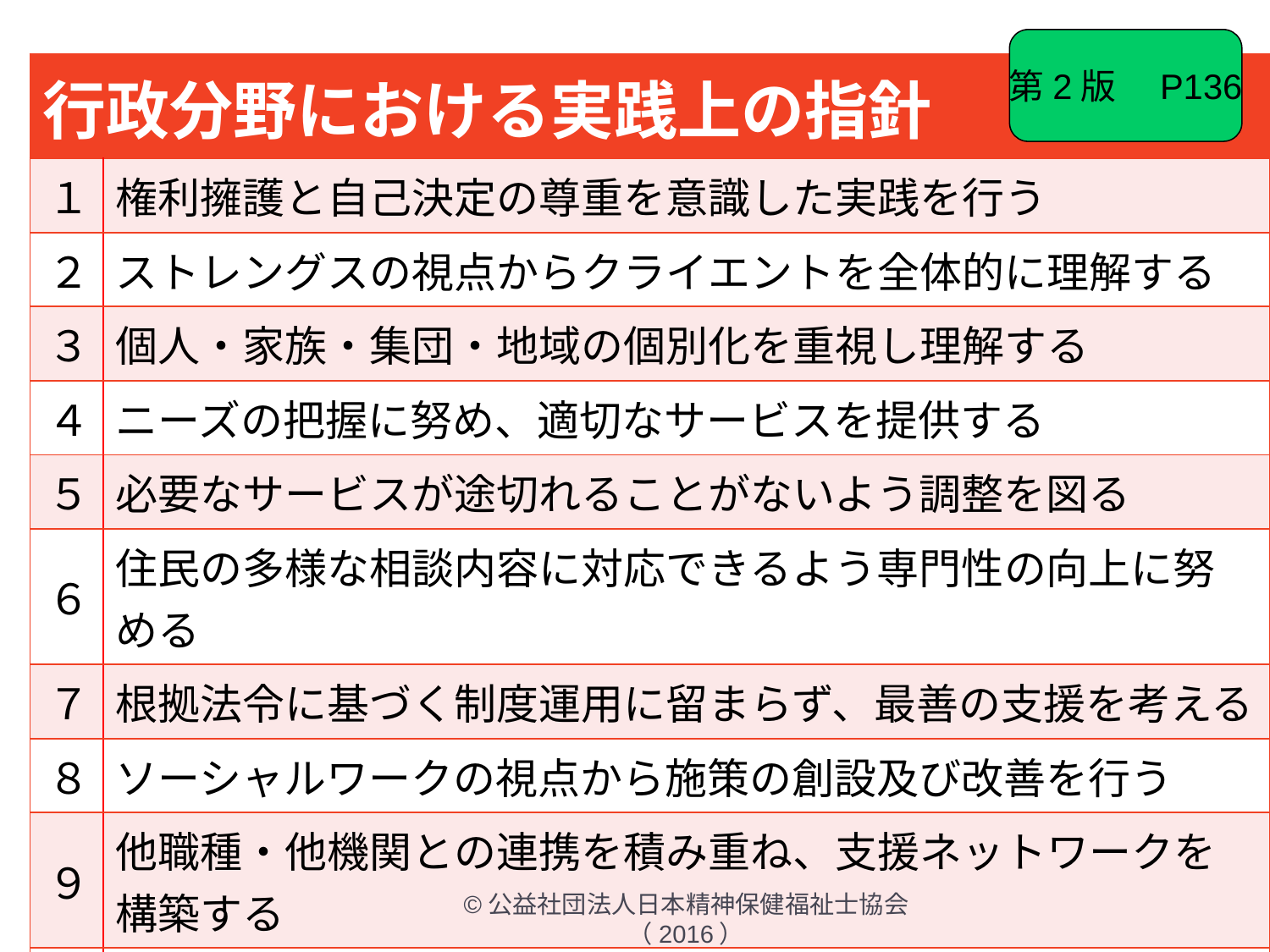

第2版　P136
| 行政分野における実践上の指針 |  |
| --- | --- |
| １ | 権利擁護と自己決定の尊重を意識した実践を行う |
| ２ | ストレングスの視点からクライエントを全体的に理解する |
| ３ | 個人・家族・集団・地域の個別化を重視し理解する |
| ４ | ニーズの把握に努め、適切なサービスを提供する |
| ５ | 必要なサービスが途切れることがないよう調整を図る |
| ６ | 住民の多様な相談内容に対応できるよう専門性の向上に努める |
| ７ | 根拠法令に基づく制度運用に留まらず、最善の支援を考える |
| ８ | ソーシャルワークの視点から施策の創設及び改善を行う |
| ９ | 他職種・他機関との連携を積み重ね、支援ネットワークを構築する |
| 10 | 人・地域・社会システムの全体関連性を意識した実践に取り組む |
| 11 | 行政機関のなかでソーシャルワークの視点を定着させる |
47
©公益社団法人日本精神保健福祉士協会（2016）